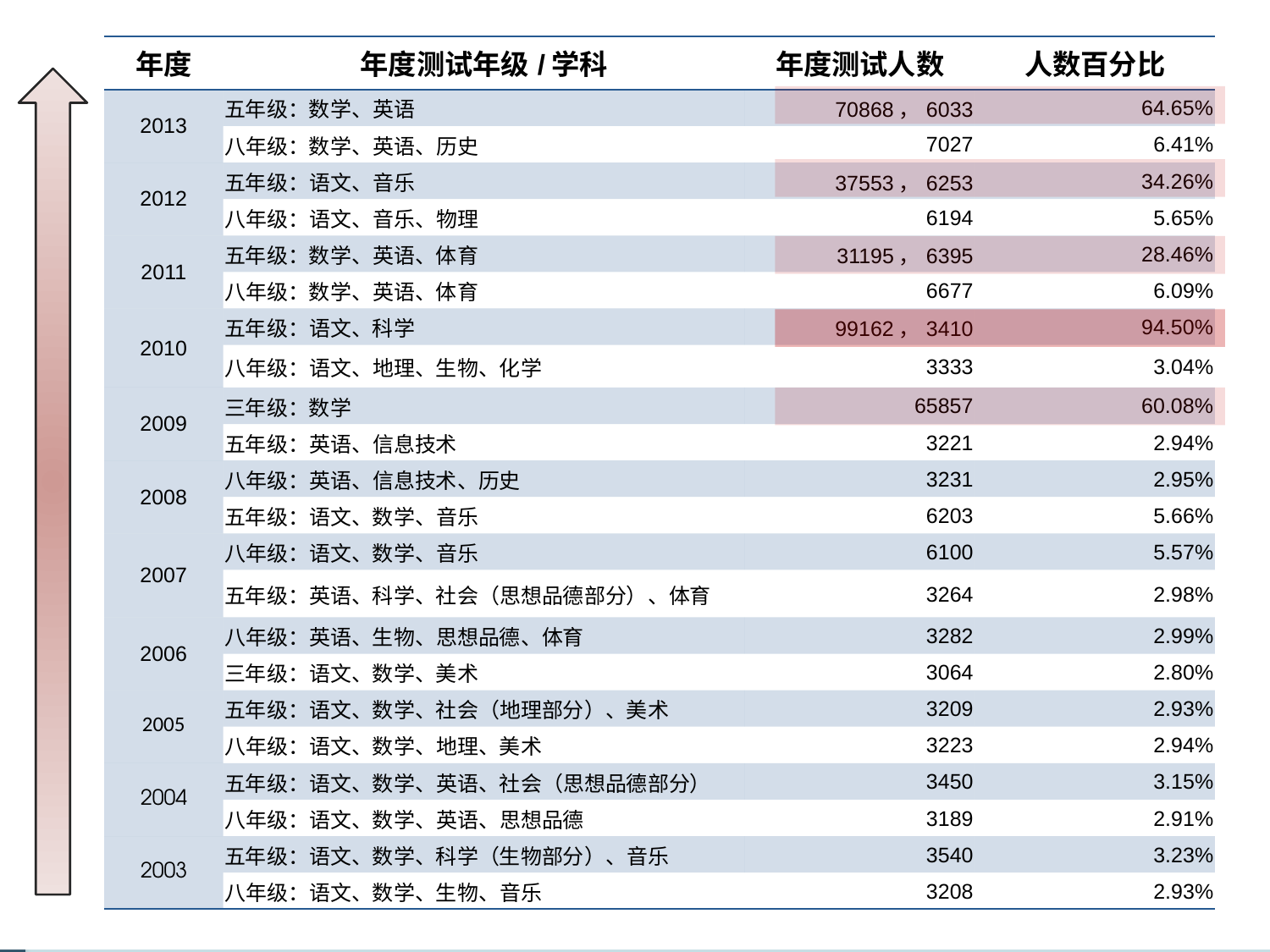

| 年度 | 年度测试年级/学科 | 年度测试人数 | 人数百分比 |
| --- | --- | --- | --- |
| 2013 | 五年级：数学、英语 | 70868，6033 | 64.65% |
|  | 八年级：数学、英语、历史 | 7027 | 6.41% |
| 2012 | 五年级：语文、音乐 | 37553，6253 | 34.26% |
|  | 八年级：语文、音乐、物理 | 6194 | 5.65% |
| 2011 | 五年级：数学、英语、体育 | 31195，6395 | 28.46% |
|  | 八年级：数学、英语、体育 | 6677 | 6.09% |
| 2010 | 五年级：语文、科学 | 99162，3410 | 94.50% |
|  | 八年级：语文、地理、生物、化学 | 3333 | 3.04% |
| 2009 | 三年级：数学 | 65857 | 60.08% |
|  | 五年级：英语、信息技术 | 3221 | 2.94% |
| 2008 | 八年级：英语、信息技术、历史 | 3231 | 2.95% |
|  | 五年级：语文、数学、音乐 | 6203 | 5.66% |
| 2007 | 八年级：语文、数学、音乐 | 6100 | 5.57% |
|  | 五年级：英语、科学、社会（思想品德部分）、体育 | 3264 | 2.98% |
| 2006 | 八年级：英语、生物、思想品德、体育 | 3282 | 2.99% |
|  | 三年级：语文、数学、美术 | 3064 | 2.80% |
| 2005 | 五年级：语文、数学、社会（地理部分）、美术 | 3209 | 2.93% |
|  | 八年级：语文、数学、地理、美术 | 3223 | 2.94% |
| 2004 | 五年级：语文、数学、英语、社会（思想品德部分） | 3450 | 3.15% |
|  | 八年级：语文、数学、英语、思想品德 | 3189 | 2.91% |
| 2003 | 五年级：语文、数学、科学（生物部分）、音乐 | 3540 | 3.23% |
|  | 八年级：语文、数学、生物、音乐 | 3208 | 2.93% |